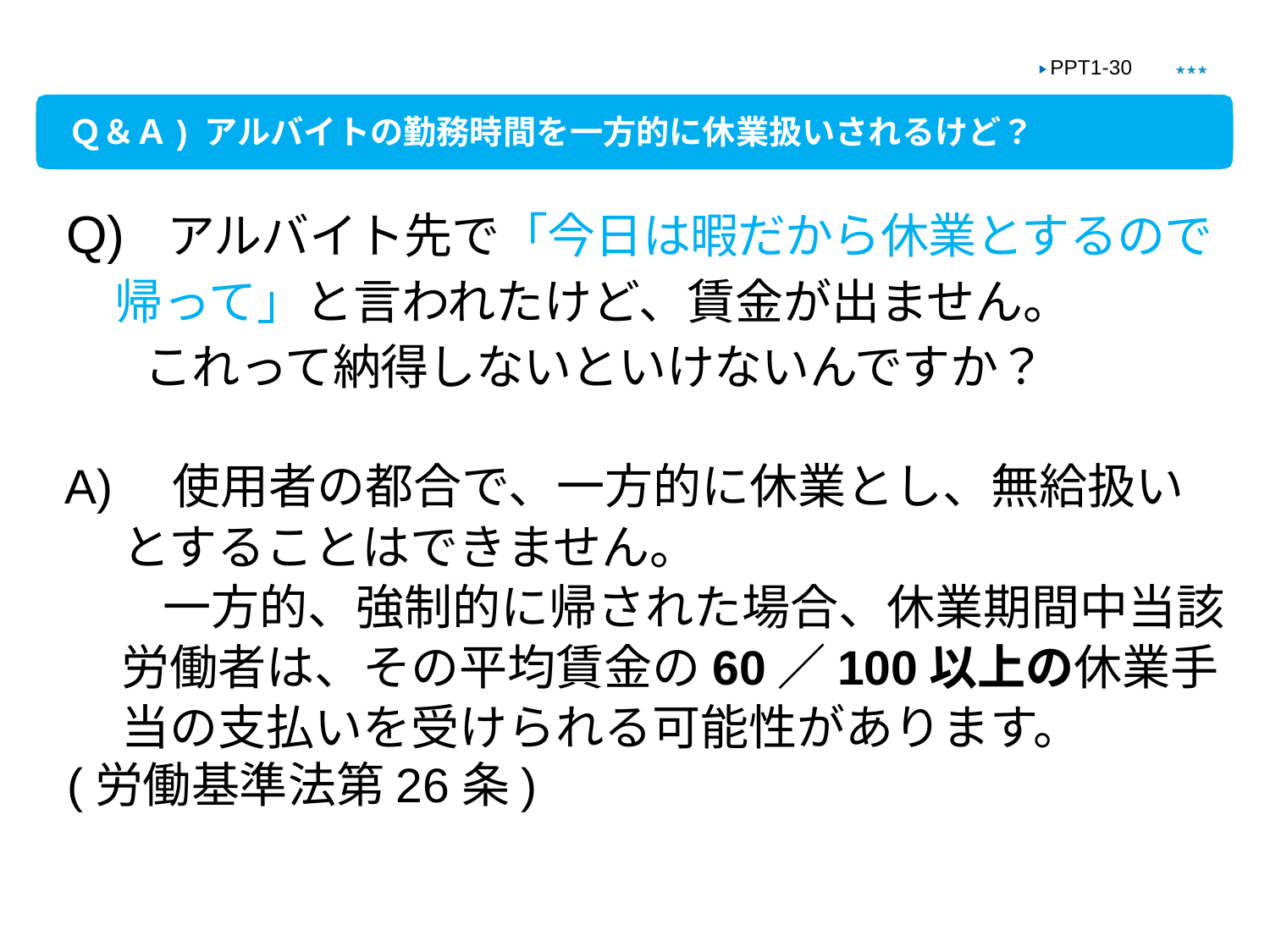

★★★
▶ PPT1-30

Ｑ＆Ａ) アルバイトの勤務時間を一方的に休業扱いされるけど？
Q)  アルバイト先で「今日は暇だから休業とするので
　帰って」と言われたけど、賃金が出ません。
　   これって納得しないといけないんですか？
 A)　使用者の都合で、一方的に休業とし、無給扱いとすることはできません。
　　一方的、強制的に帰された場合、休業期間中当該労働者は、その平均賃金の60／100以上の休業手当の支払いを受けられる可能性があります。
(労働基準法第26条)